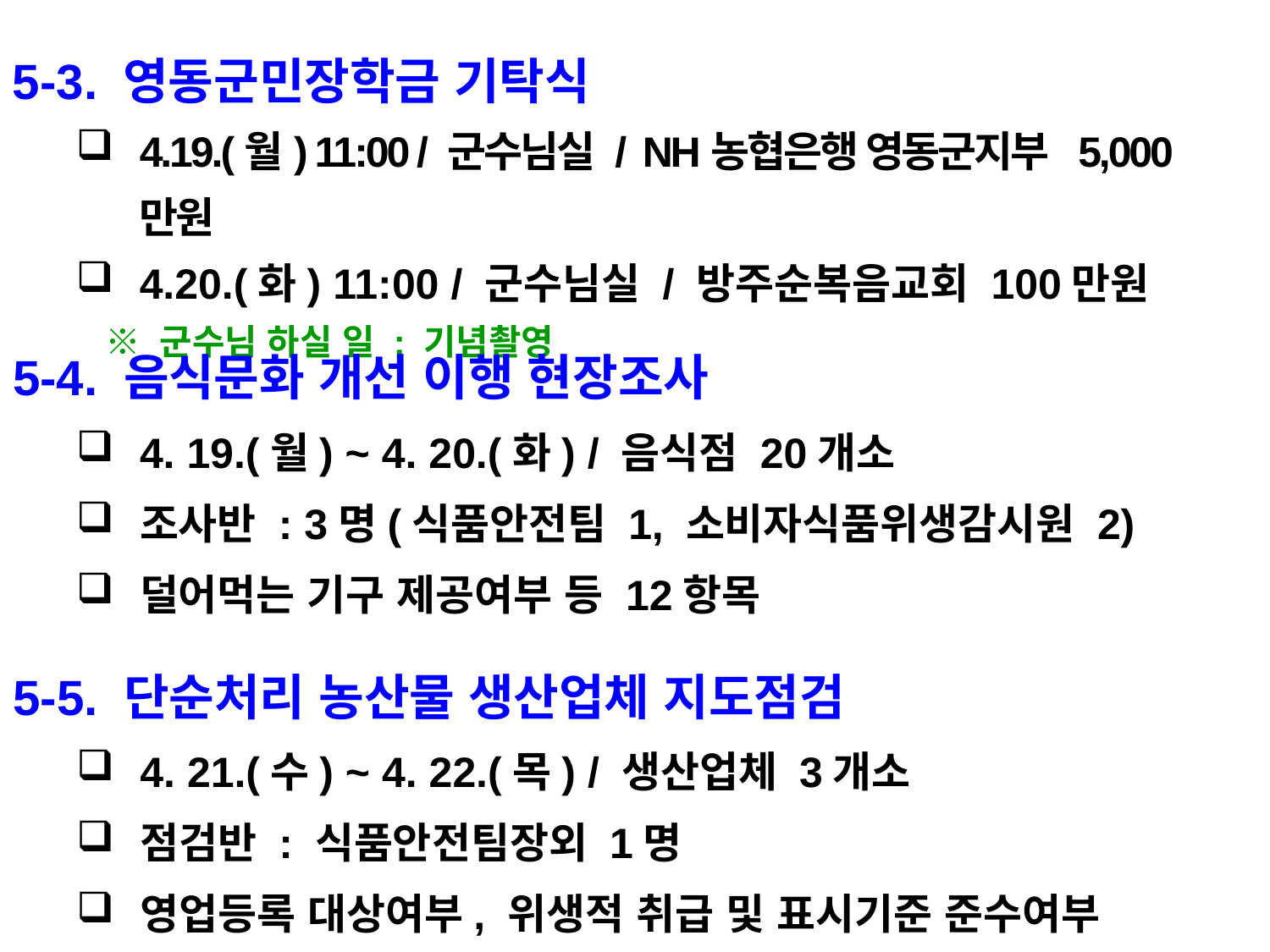

5-3. 영동군민장학금 기탁식
4.19.(월) 11:00 / 군수님실 /  NH농협은행 영동군지부  5,000만원
4.20.(화) 11:00 / 군수님실 / 방주순복음교회 100만원
   ※ 군수님 하실 일 : 기념촬영

5-4. 음식문화 개선 이행 현장조사
4. 19.(월) ~ 4. 20.(화) / 음식점 20개소
조사반 : 3명(식품안전팀 1, 소비자식품위생감시원 2)
덜어먹는 기구 제공여부 등 12항목
5-5. 단순처리 농산물 생산업체 지도점검
4. 21.(수) ~ 4. 22.(목) / 생산업체 3개소
점검반 : 식품안전팀장외 1명
영업등록 대상여부, 위생적 취급 및 표시기준 준수여부